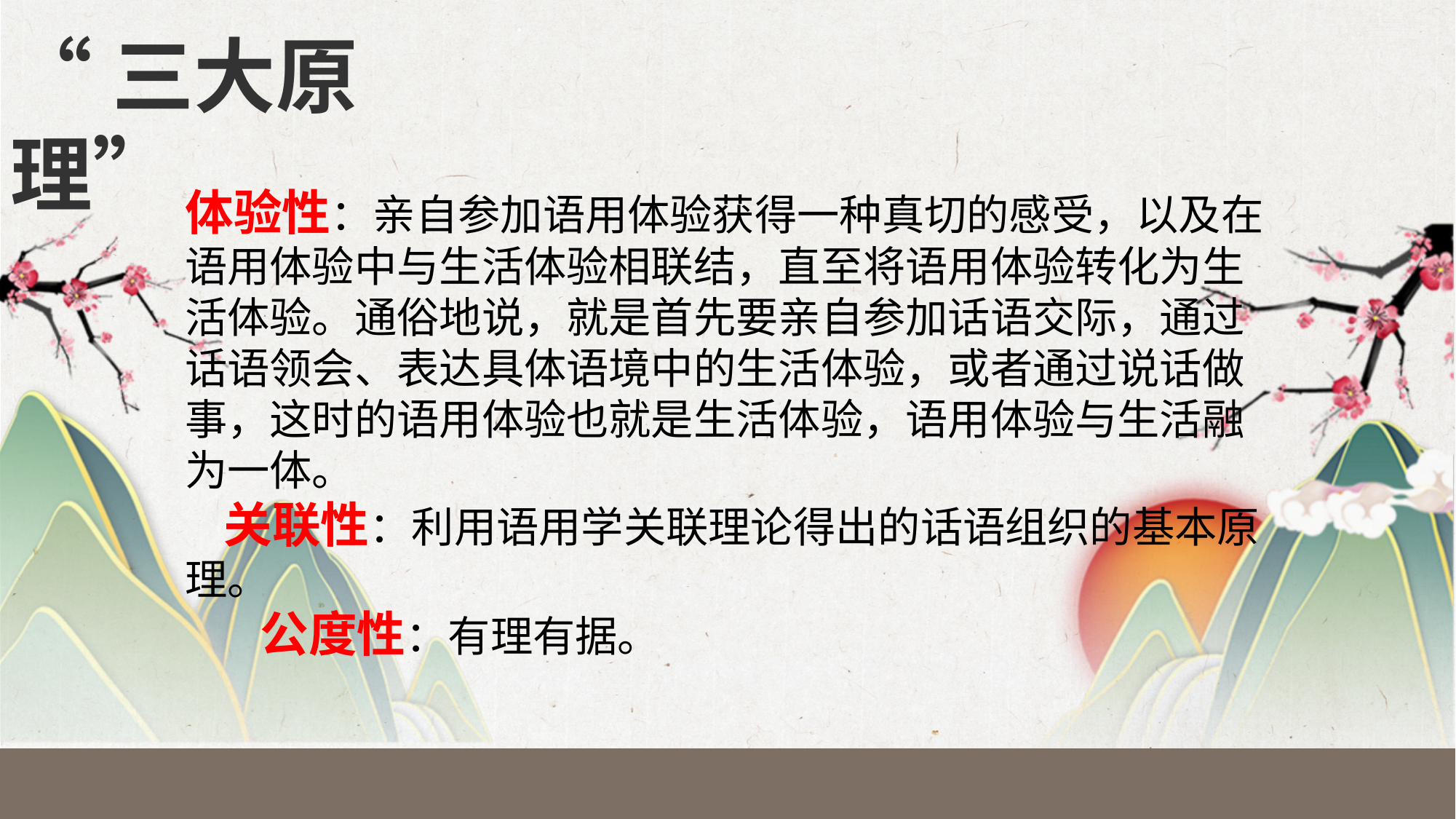

“三大原理”
体验性：亲自参加语用体验获得一种真切的感受，以及在语用体验中与生活体验相联结，直至将语用体验转化为生活体验。通俗地说，就是首先要亲自参加话语交际，通过话语领会、表达具体语境中的生活体验，或者通过说话做事，这时的语用体验也就是生活体验，语用体验与生活融为一体。   关联性：利用语用学关联理论得出的话语组织的基本原理。   公度性：有理有据。